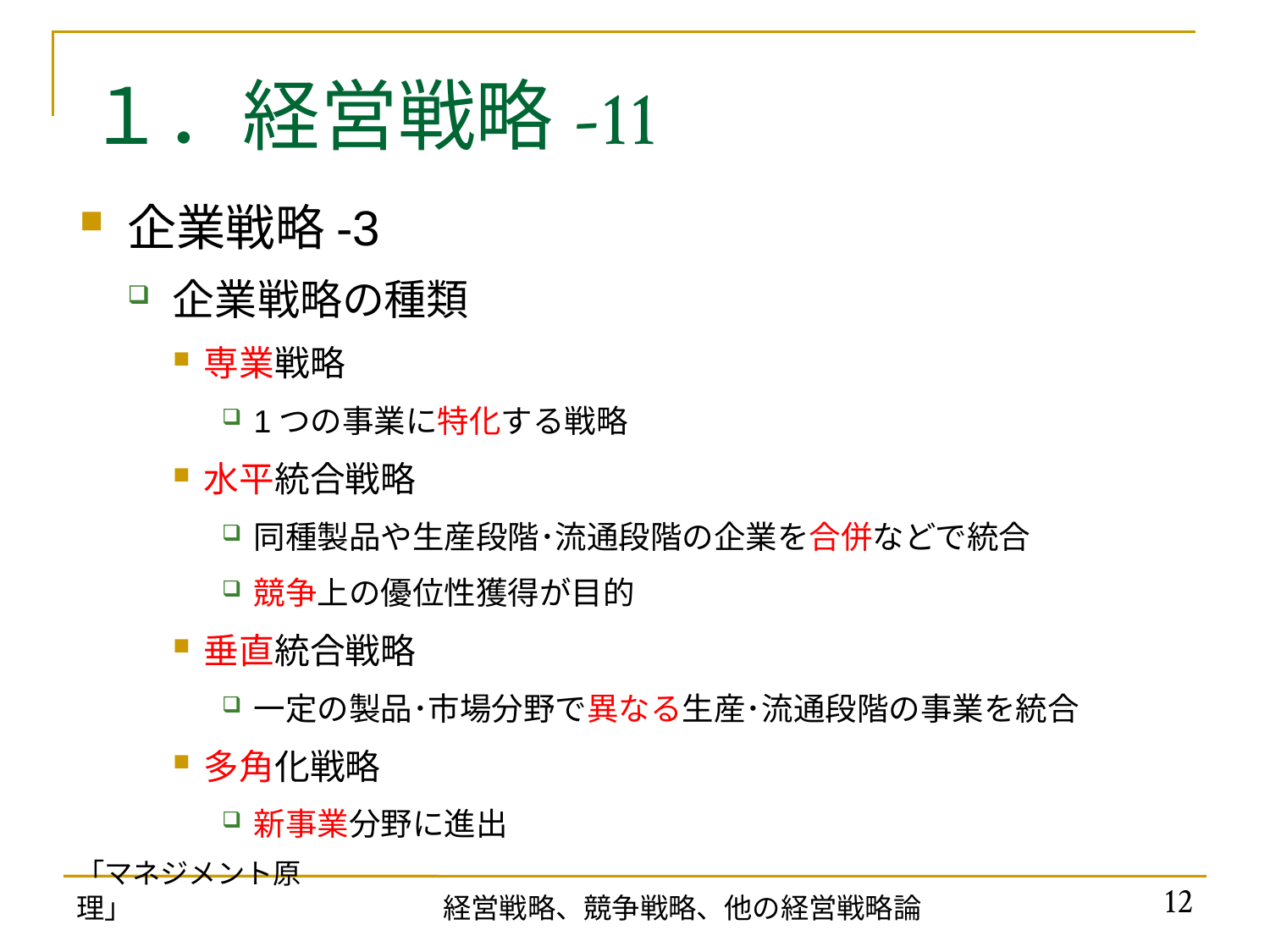

# １．経営戦略-11
企業戦略-3
企業戦略の種類
専業戦略
1つの事業に特化する戦略
水平統合戦略
同種製品や生産段階･流通段階の企業を合併などで統合
競争上の優位性獲得が目的
垂直統合戦略
一定の製品･市場分野で異なる生産･流通段階の事業を統合
多角化戦略
新事業分野に進出
「マネジメント原理」
12
経営戦略、競争戦略、他の経営戦略論